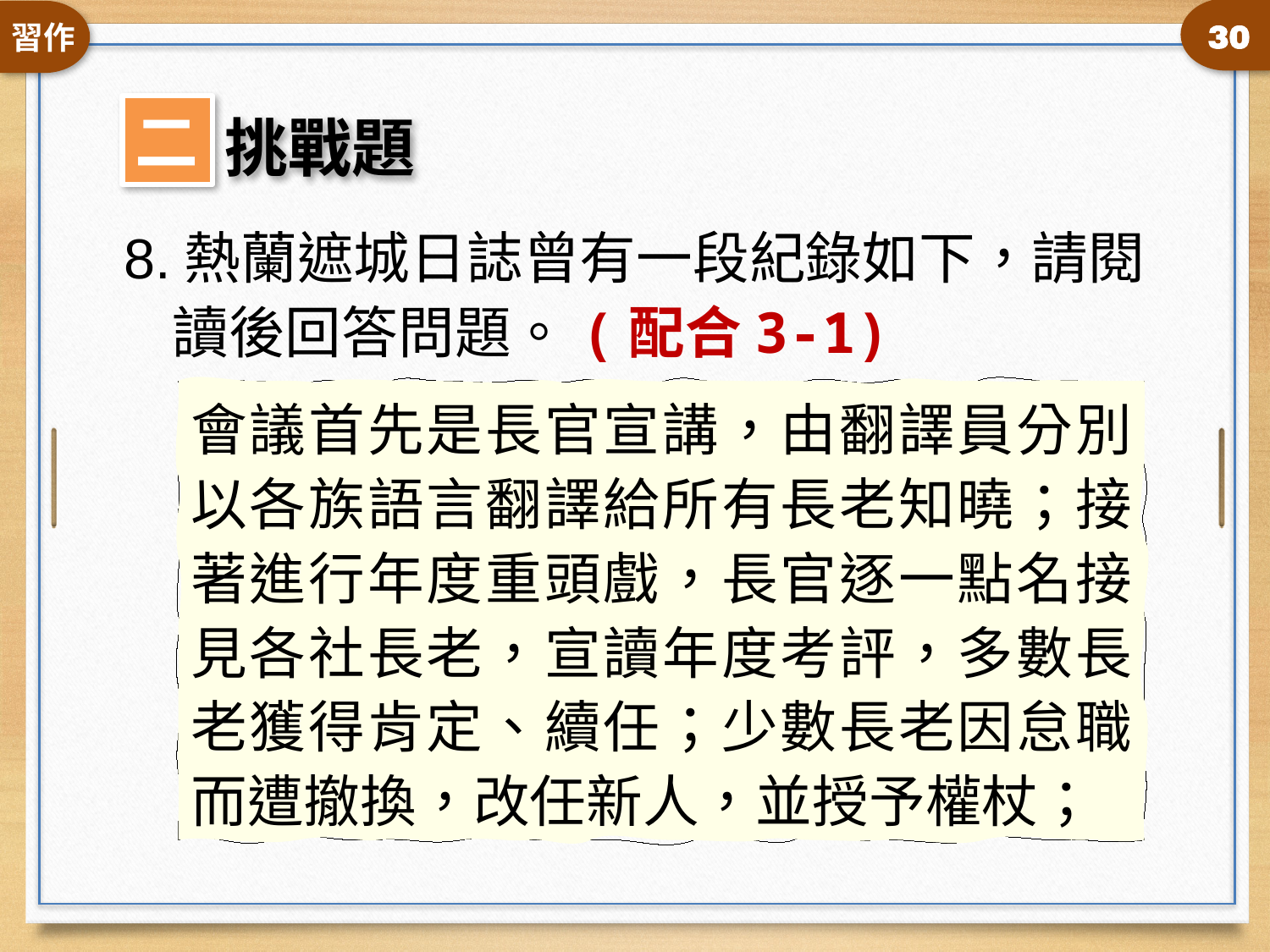

30
8.熱蘭遮城日誌曾有一段紀錄如下，請閱讀後回答問題。(配合3-1)
會議首先是長官宣講，由翻譯員分別以各族語言翻譯給所有長老知曉；接著進行年度重頭戲，長官逐一點名接見各社長老，宣讀年度考評，多數長老獲得肯定、續任；少數長老因怠職而遭撤換，改任新人，並授予權杖；